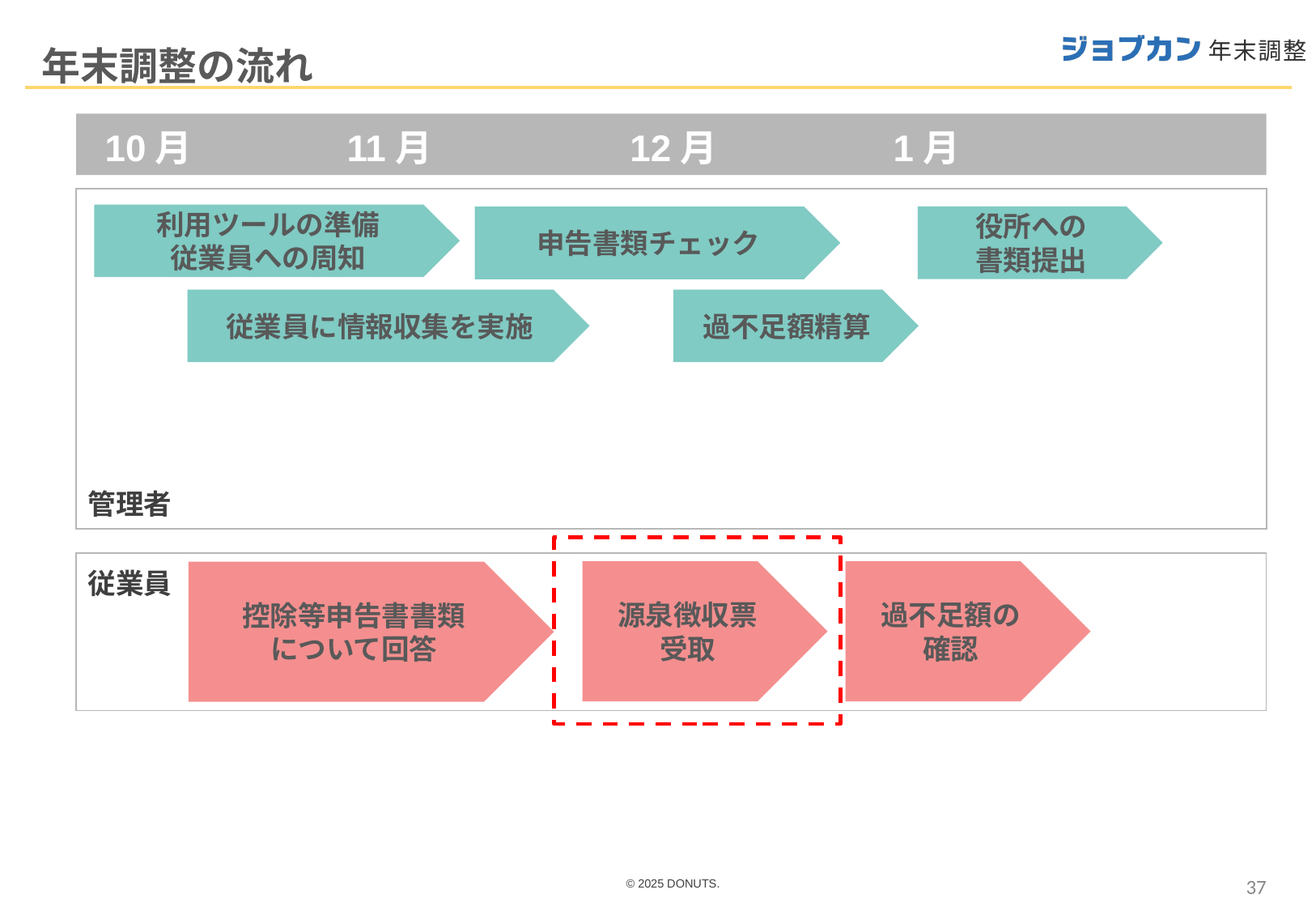

年末調整の流れ

10月
11月
12月
1月
12月
1月
ｃ
利用ツールの準備
従業員への周知
役所への
書類提出
申告書類チェック
従業員に情報収集を実施
過不足額精算
管理者

ｃ
従業員
源泉徴収票
受取
過不足額の
確認
控除等申告書書類
について回答
37